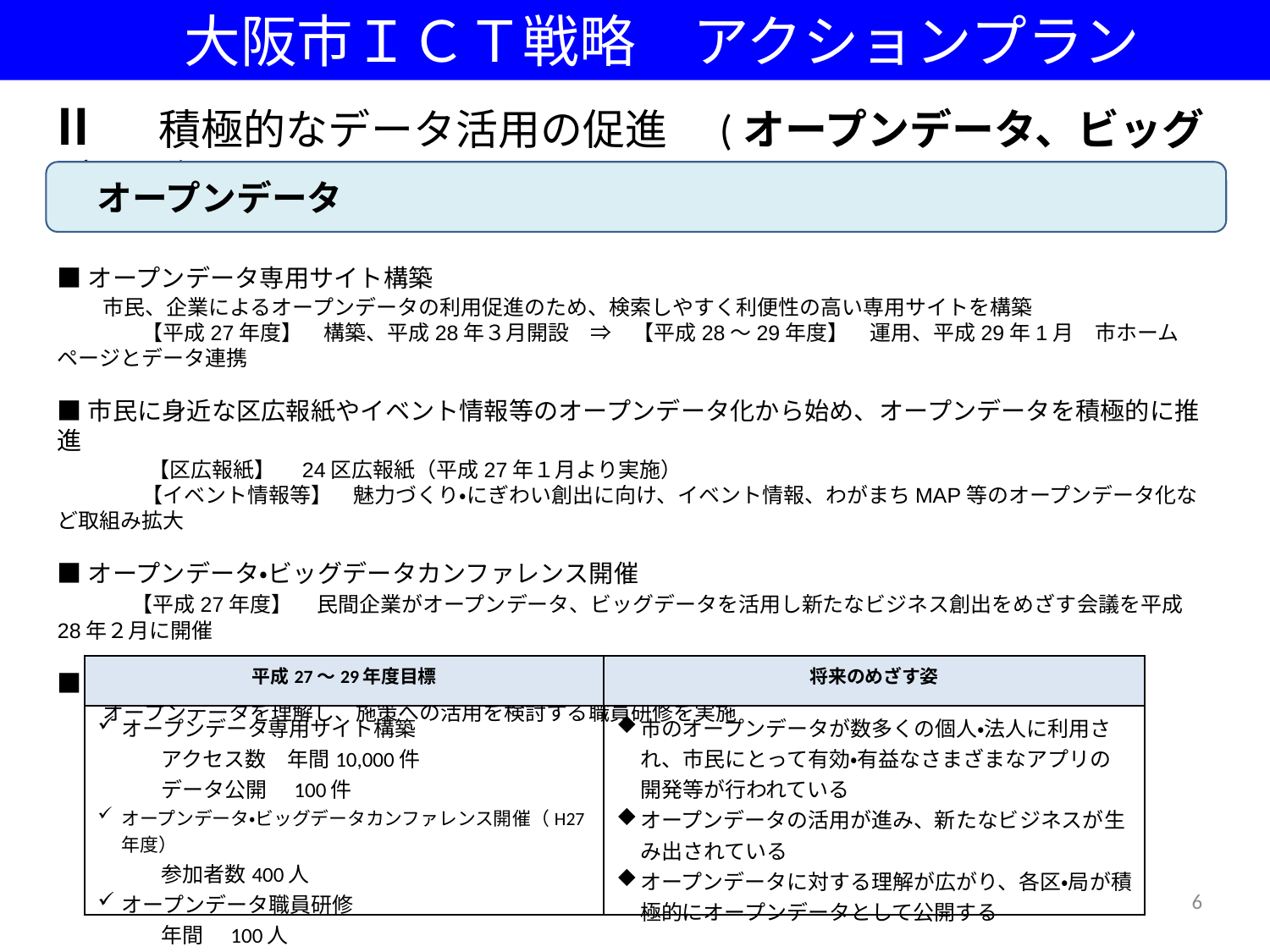

大阪市ＩＣＴ戦略　アクションプラン
Ⅱ　積極的なデータ活用の促進　(オープンデータ、ビッグデータ）
　オープンデータ
■オープンデータ専用サイト構築
　　市民、企業によるオープンデータの利用促進のため、検索しやすく利便性の高い専用サイトを構築
　　　　【平成27年度】　構築、平成28年３月開設　⇒　【平成28～29年度】　運用、平成29年1月　市ホームページとデータ連携

■市民に身近な区広報紙やイベント情報等のオープンデータ化から始め、オープンデータを積極的に推進
　　　　【区広報紙】　24区広報紙（平成27年１月より実施）
　　　　【イベント情報等】　魅力づくり・にぎわい創出に向け、イベント情報、わがまちMAP等のオープンデータ化など取組み拡大

■オープンデータ・ビッグデータカンファレンス開催
　　　【平成27年度】　民間企業がオープンデータ、ビッグデータを活用し新たなビジネス創出をめざす会議を平成28年２月に開催

■職員研修
　　オープンデータを理解し、施策への活用を検討する職員研修を実施

| 平成27～29年度目標 | 将来のめざす姿 |
| --- | --- |
| オープンデータ専用サイト構築 　　　アクセス数　年間10,000件 　　　データ公開　100件 オープンデータ・ビッグデータカンファレンス開催（H27年度） 　　　参加者数400人 オープンデータ職員研修 　　　年間　100人 | 市のオープンデータが数多くの個人・法人に利用され、市民にとって有効・有益なさまざまなアプリの開発等が行われている オープンデータの活用が進み、新たなビジネスが生み出されている オープンデータに対する理解が広がり、各区・局が積極的にオープンデータとして公開する |
6